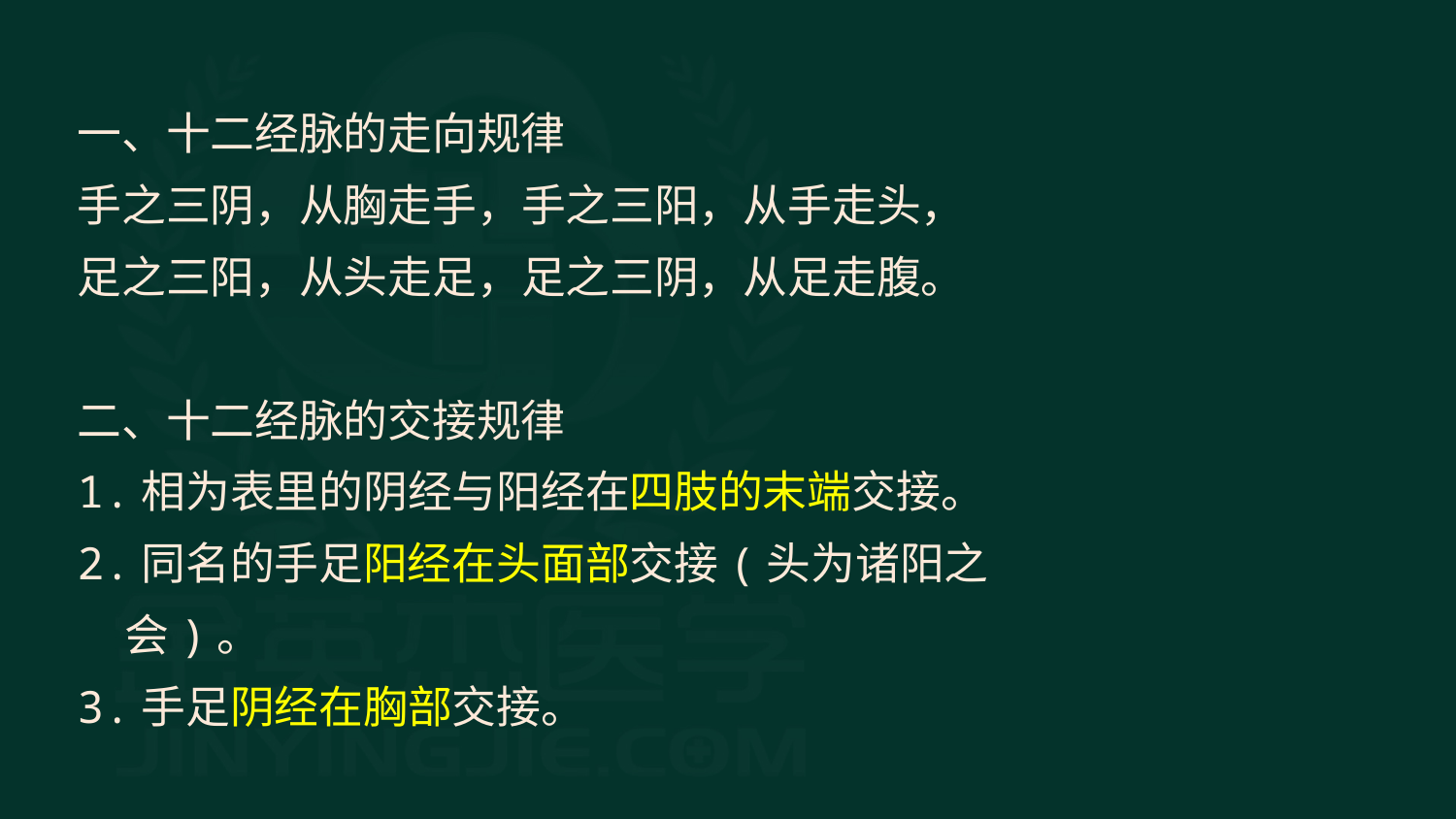

一、十二经脉的走向规律
手之三阴，从胸走手，手之三阳，从手走头，
足之三阳，从头走足，足之三阴，从足走腹。

二、十二经脉的交接规律
1.相为表里的阴经与阳经在四肢的末端交接。
2.同名的手足阳经在头面部交接(头为诸阳之会)。
3.手足阴经在胸部交接。